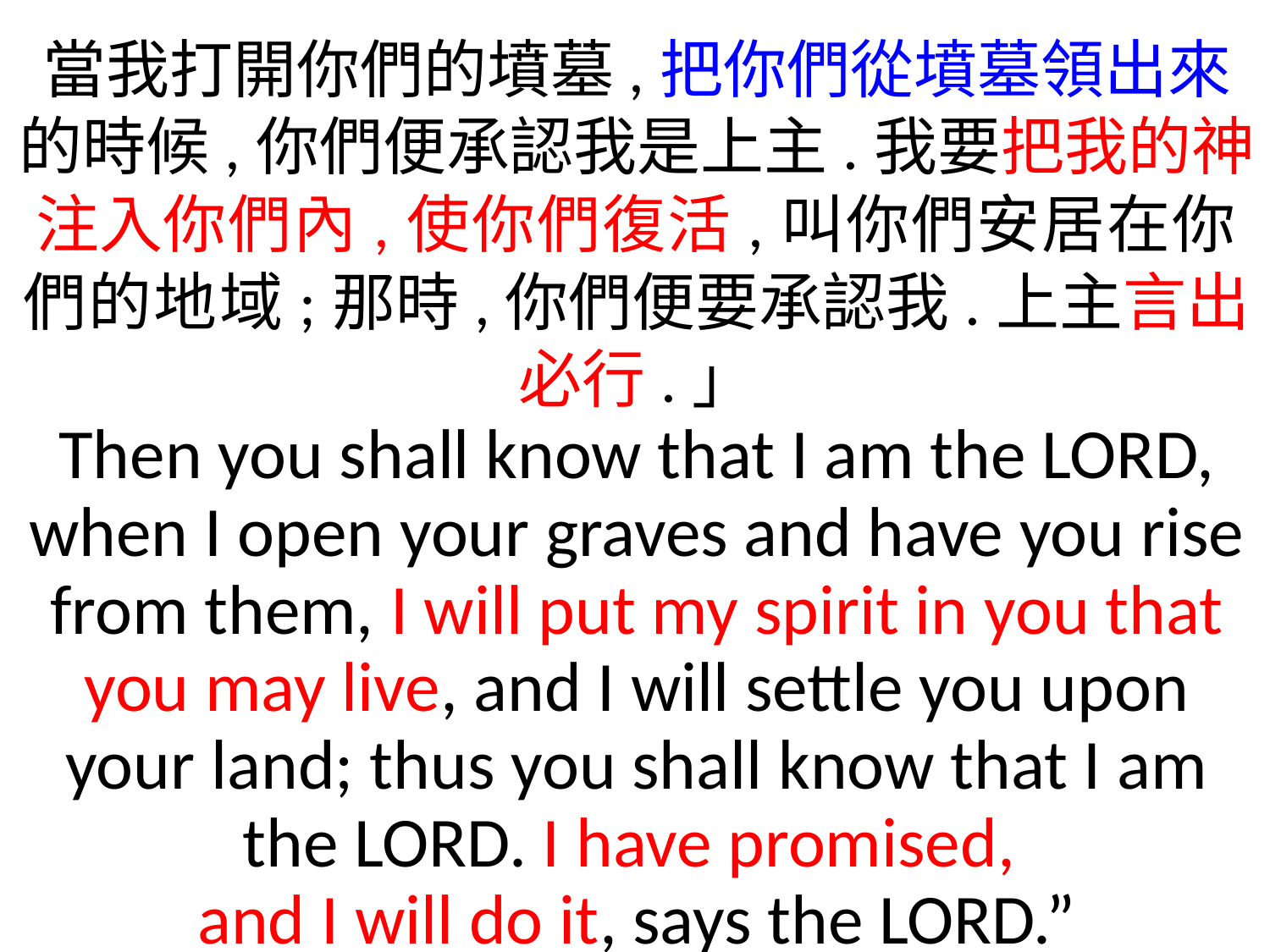

當我打開你們的墳墓,把你們從墳墓領出來的時候,你們便承認我是上主.我要把我的神注入你們內,使你們復活,叫你們安居在你們的地域;那時,你們便要承認我.上主言出必行.」
Then you shall know that I am the LORD, when I open your graves and have you rise from them, I will put my spirit in you that you may live, and I will settle you upon your land; thus you shall know that I am the LORD. I have promised,
and I will do it, says the LORD.”